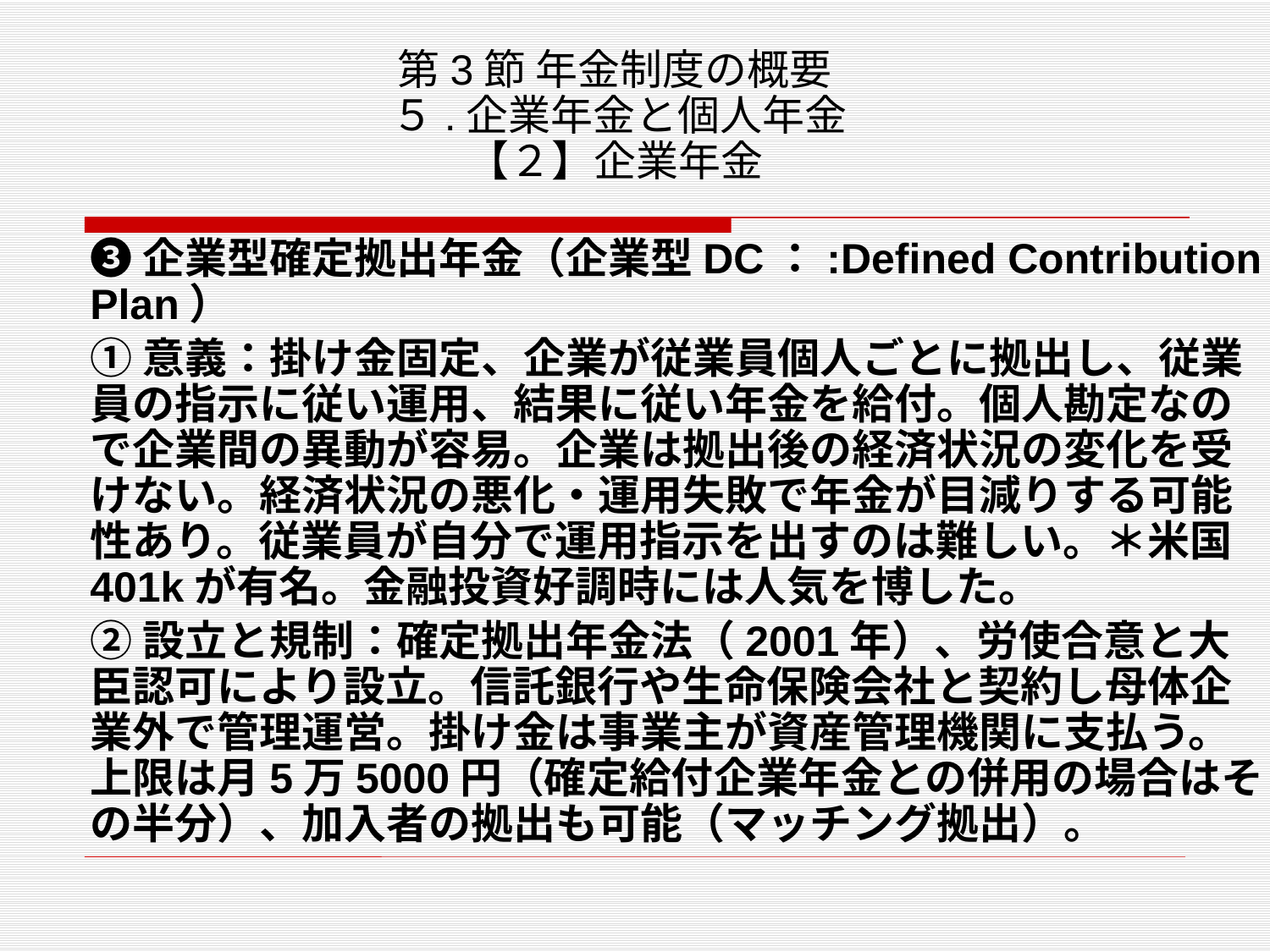

# 第3節 年金制度の概要 ５.企業年金と個人年金 【２】企業年金
❸企業型確定拠出年金（企業型DC：:Defined Contribution Plan）
①意義：掛け金固定、企業が従業員個人ごとに拠出し、従業員の指示に従い運用、結果に従い年金を給付。個人勘定なので企業間の異動が容易。企業は拠出後の経済状況の変化を受けない。経済状況の悪化・運用失敗で年金が目減りする可能性あり。従業員が自分で運用指示を出すのは難しい。＊米国401kが有名。金融投資好調時には人気を博した。
②設立と規制：確定拠出年金法（2001年）、労使合意と大臣認可により設立。信託銀行や生命保険会社と契約し母体企業外で管理運営。掛け金は事業主が資産管理機関に支払う。上限は月5万5000円（確定給付企業年金との併用の場合はその半分）、加入者の拠出も可能（マッチング拠出）。